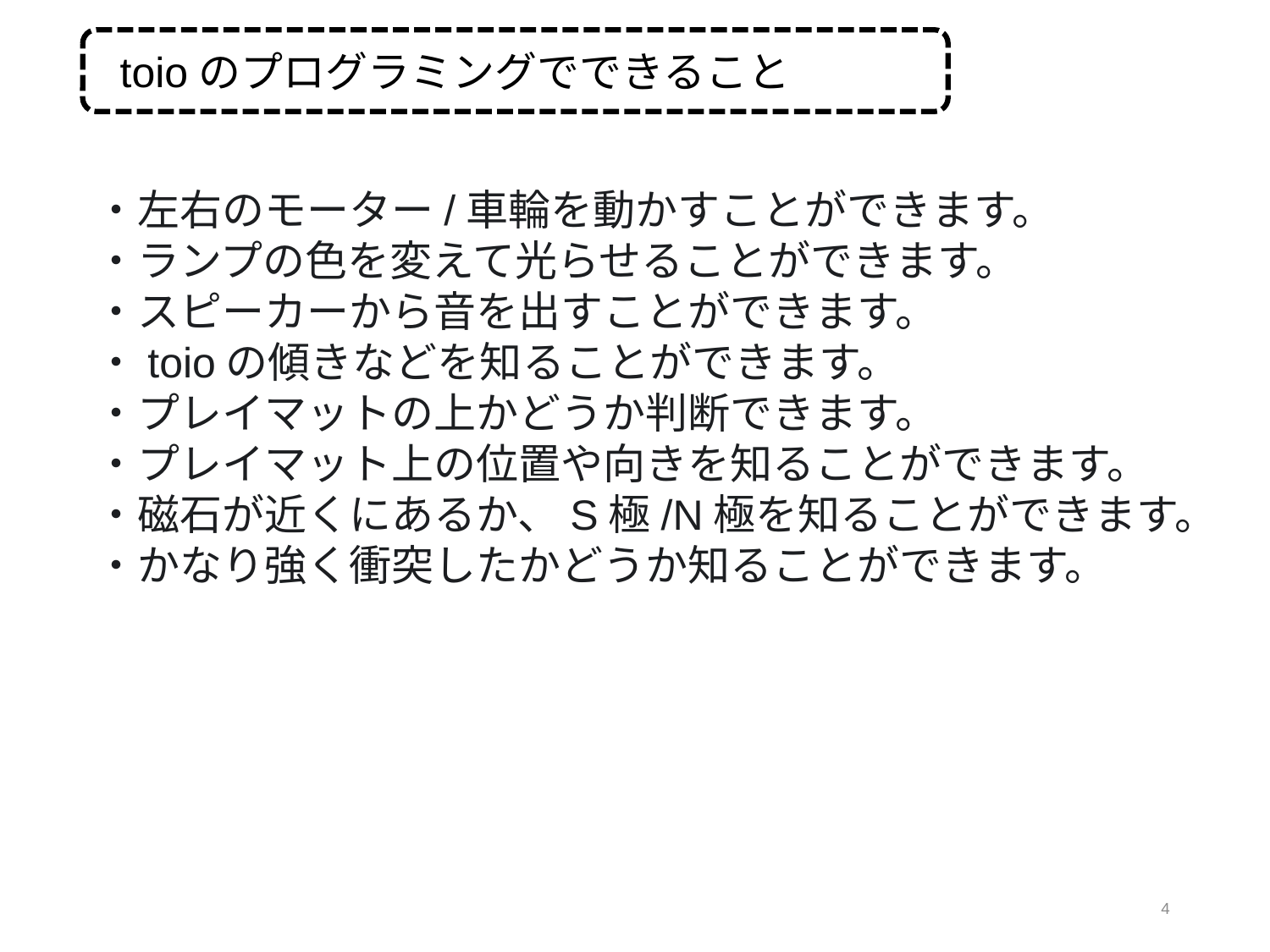

toioのプログラミングでできること
・左右のモーター/車輪を動かすことができます。
・ランプの色を変えて光らせることができます。
・スピーカーから音を出すことができます。
・toioの傾きなどを知ることができます。
・プレイマットの上かどうか判断できます。
・プレイマット上の位置や向きを知ることができます。
・磁石が近くにあるか、S極/N極を知ることができます。
・かなり強く衝突したかどうか知ることができます。
4